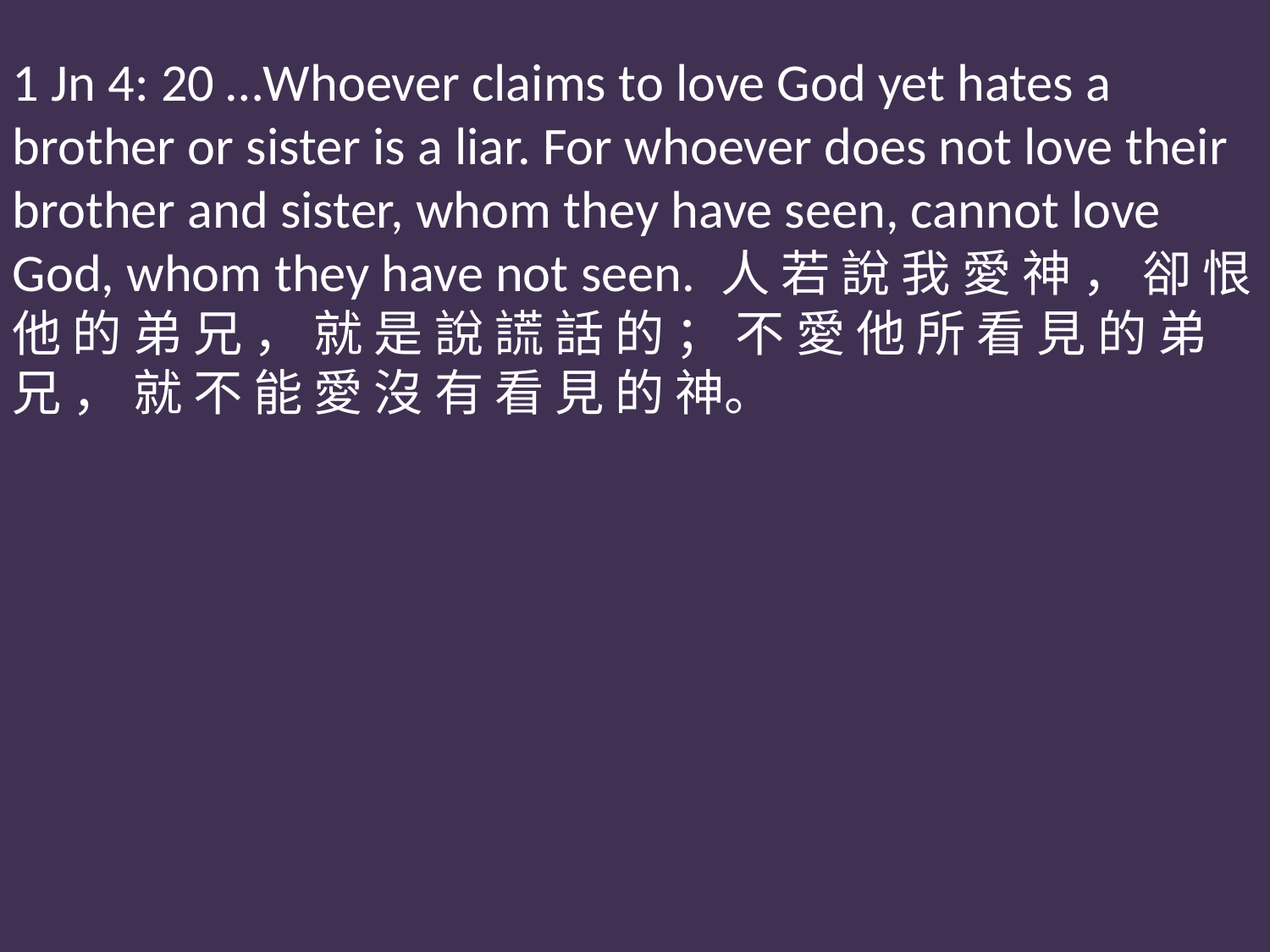

1 Jn 4: 20 …Whoever claims to love God yet hates a brother or sister is a liar. For whoever does not love their brother and sister, whom they have seen, cannot love God, whom they have not seen. 人 若 說 我 愛 神 ， 卻 恨 他 的 弟 兄 ， 就 是 說 謊 話 的 ； 不 愛 他 所 看 見 的 弟 兄 ， 就 不 能 愛 沒 有 看 見 的 神。